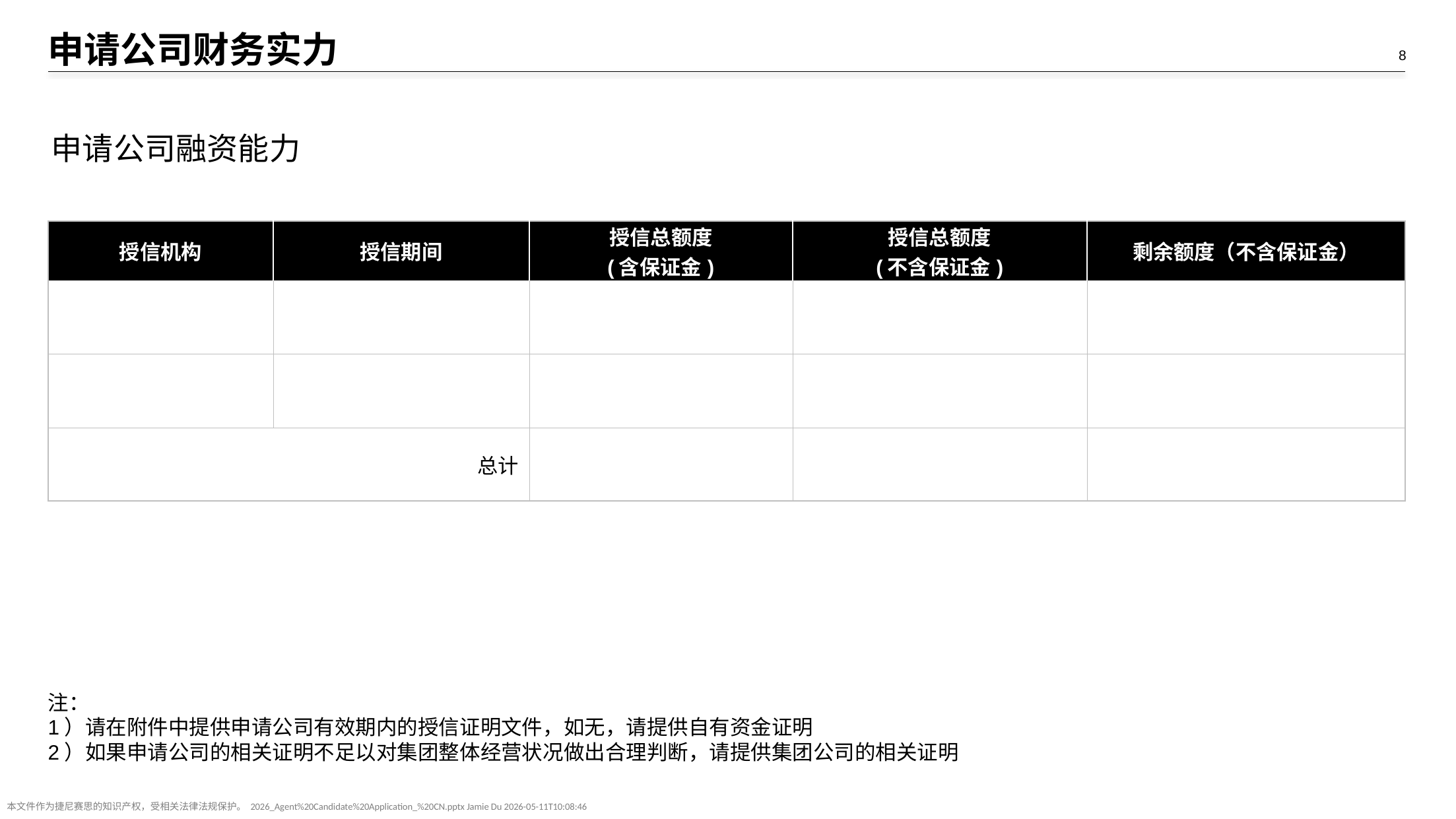

# 申请公司财务实力
申请公司融资能力
| 授信机构 | 授信期间 | 授信总额度 (含保证金) | 授信总额度 (不含保证金) | 剩余额度（不含保证金） |
| --- | --- | --- | --- | --- |
|  |  |  |  |  |
|  |  |  |  |  |
| 总计 |  |  |  |  |
注：
1）请在附件中提供申请公司有效期内的授信证明文件，如无，请提供自有资金证明
2）如果申请公司的相关证明不足以对集团整体经营状况做出合理判断，请提供集团公司的相关证明